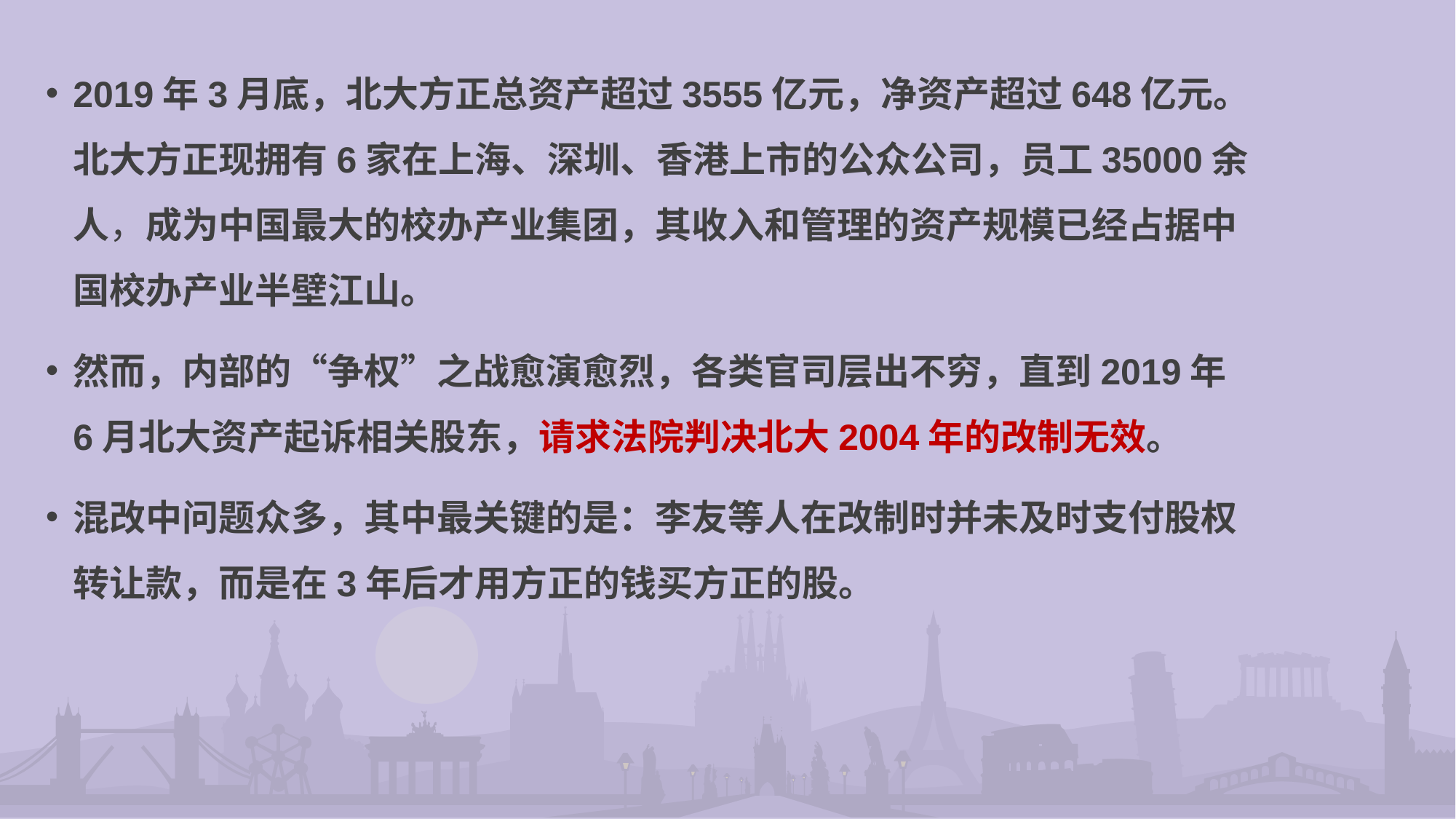

2019年3月底，北大方正总资产超过3555亿元，净资产超过648亿元。北大方正现拥有6家在上海、深圳、香港上市的公众公司，员工35000余人，成为中国最大的校办产业集团，其收入和管理的资产规模已经占据中国校办产业半壁江山。
然而，内部的“争权”之战愈演愈烈，各类官司层出不穷，直到2019年6月北大资产起诉相关股东，请求法院判决北大2004年的改制无效。
混改中问题众多，其中最关键的是：李友等人在改制时并未及时支付股权转让款，而是在3年后才用方正的钱买方正的股。